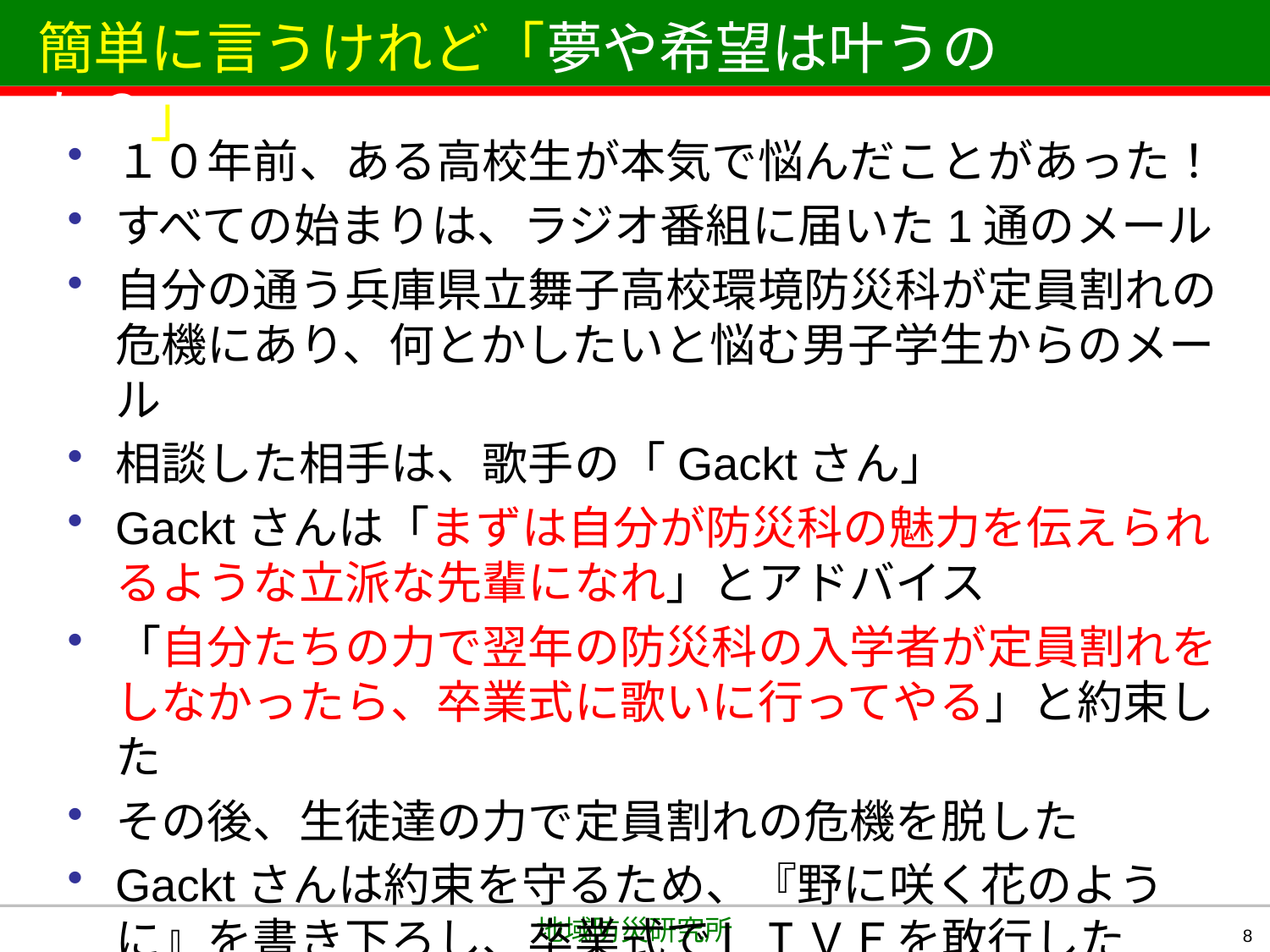

# 簡単に言うけれど「夢や希望は叶うのか？」
１０年前、ある高校生が本気で悩んだことがあった！
すべての始まりは、ラジオ番組に届いた1通のメール
自分の通う兵庫県立舞子高校環境防災科が定員割れの危機にあり、何とかしたいと悩む男子学生からのメール
相談した相手は、歌手の「Gacktさん」
Gacktさんは「まずは自分が防災科の魅力を伝えられるような立派な先輩になれ」とアドバイス
「自分たちの力で翌年の防災科の入学者が定員割れをしなかったら、卒業式に歌いに行ってやる」と約束した
その後、生徒達の力で定員割れの危機を脱した
Gacktさんは約束を守るため、『野に咲く花のように』を書き下ろし、卒業式でＬＩＶＥを敢行した